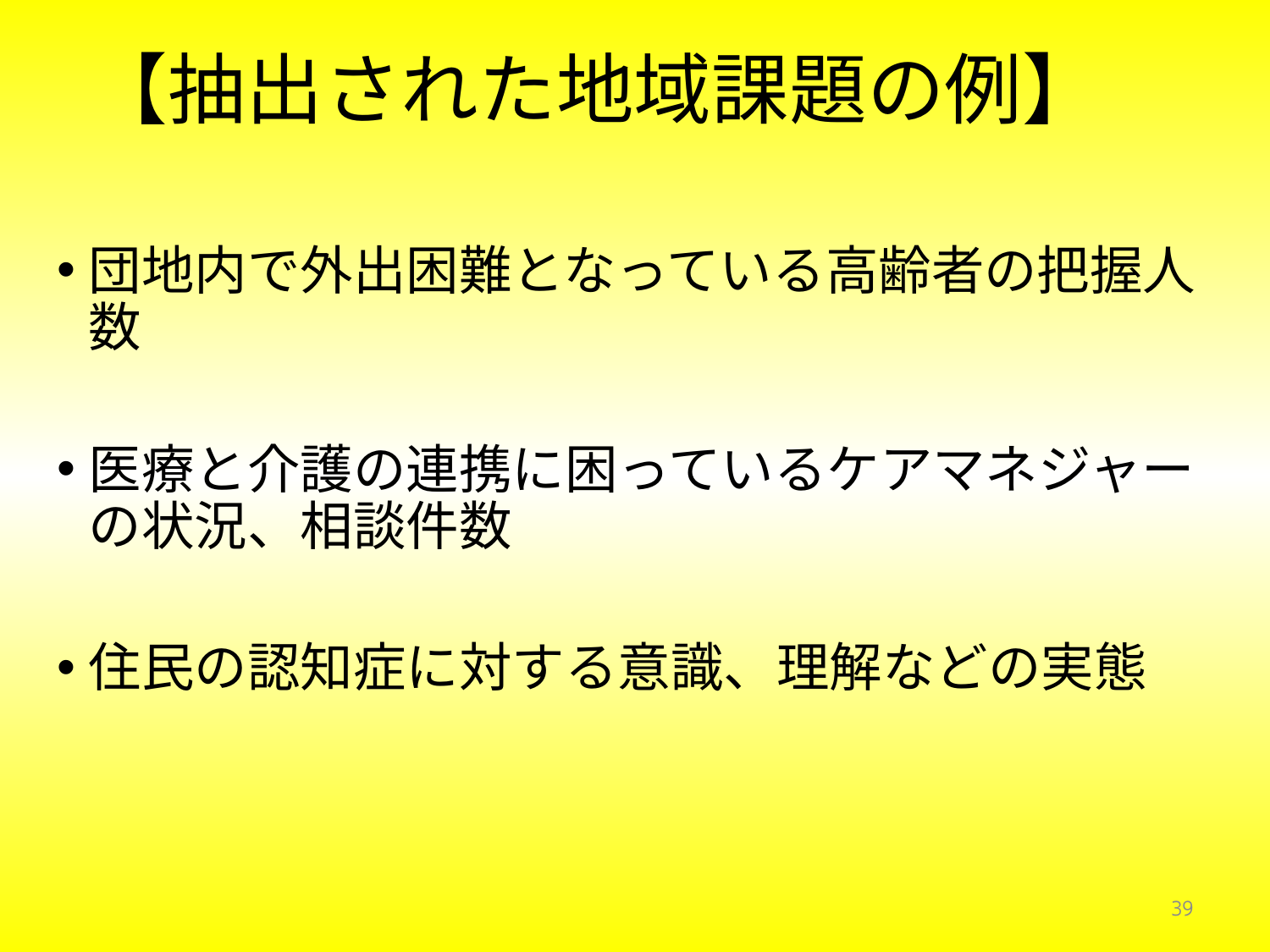

【抽出された地域課題の例】
団地内で外出困難となっている高齢者の把握人数
医療と介護の連携に困っているケアマネジャーの状況、相談件数
住民の認知症に対する意識、理解などの実態
39